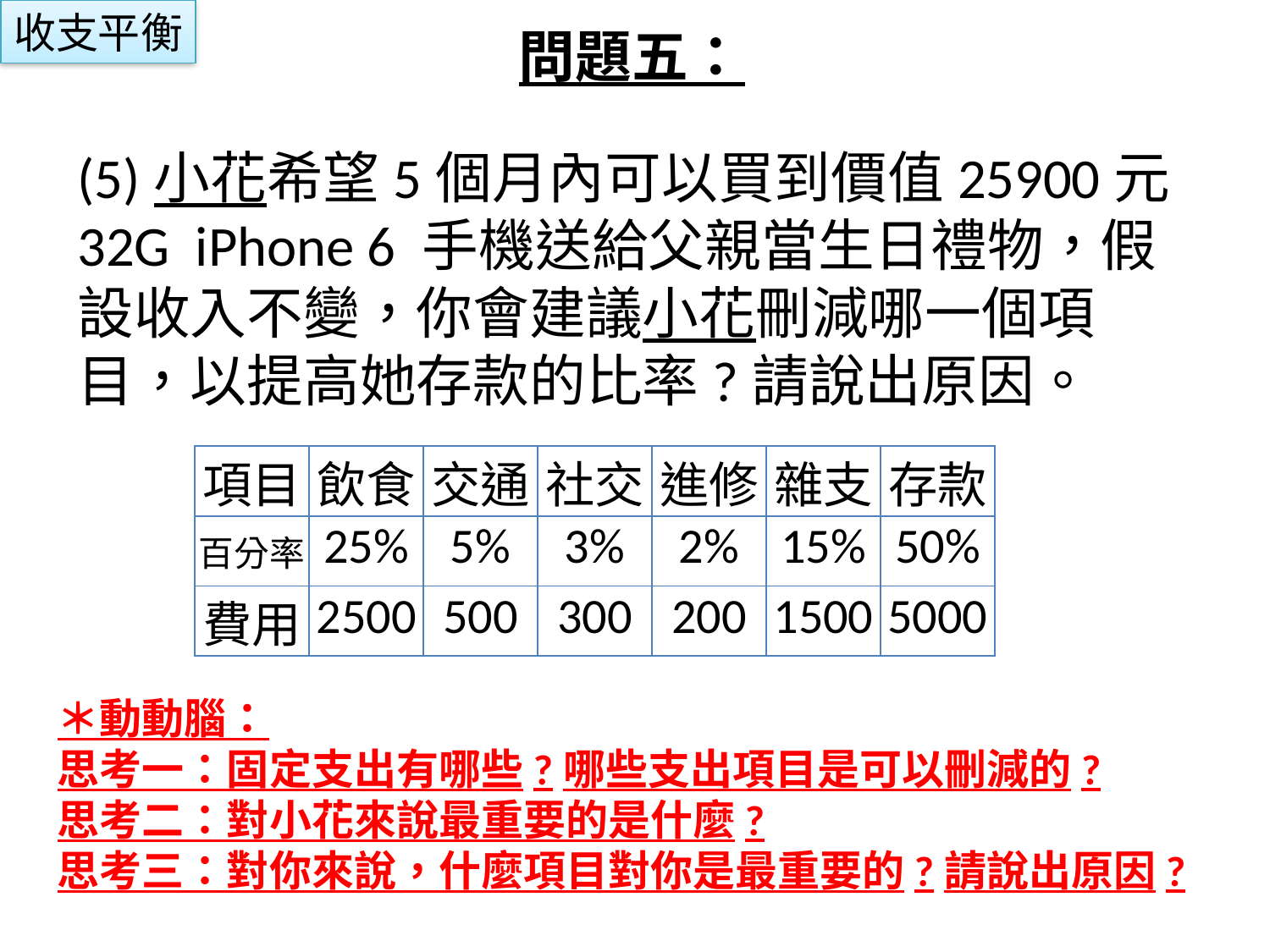

收支平衡
問題五：
(5)小花希望5個月內可以買到價值25900元32G  iPhone 6 手機送給父親當生日禮物，假設收入不變，你會建議小花刪減哪一個項目，以提高她存款的比率?請說出原因。
| 項目 | 飲食 | 交通 | 社交 | 進修 | 雜支 | 存款 |
| --- | --- | --- | --- | --- | --- | --- |
| 百分率 | 25% | 5% | 3% | 2% | 15% | 50% |
| 費用 | 2500 | 500 | 300 | 200 | 1500 | 5000 |
＊動動腦：
思考一：固定支出有哪些?哪些支出項目是可以刪減的?
思考二：對小花來說最重要的是什麼?
思考三：對你來說，什麼項目對你是最重要的?請說出原因?